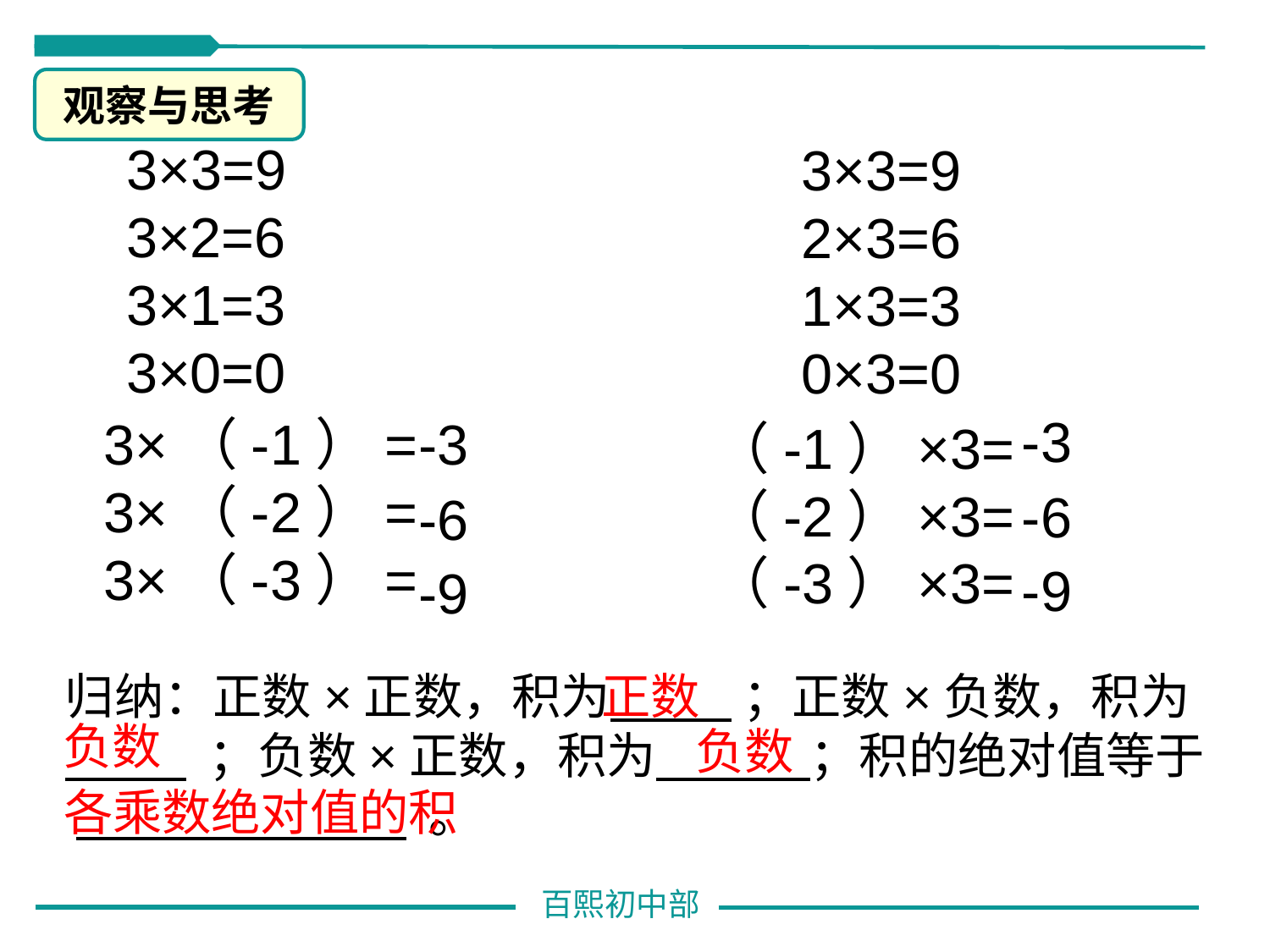

观察与思考
3×3=9
3×2=6
3×1=3
3×0=0

3×3=9
2×3=6
1×3=3
0×3=0

-3
3×（-1）=
3×（-2）=
3×（-3）=
-3
（-1）×3=
（-2）×3=
（-3）×3=
-6
-6
-9
-9
归纳：正数×正数，积为            ；正数×负数，积为
            ；负数×正数，积为              ；积的绝对值等于
                                。
正数
负数
负数
各乘数绝对值的积
百熙初中部